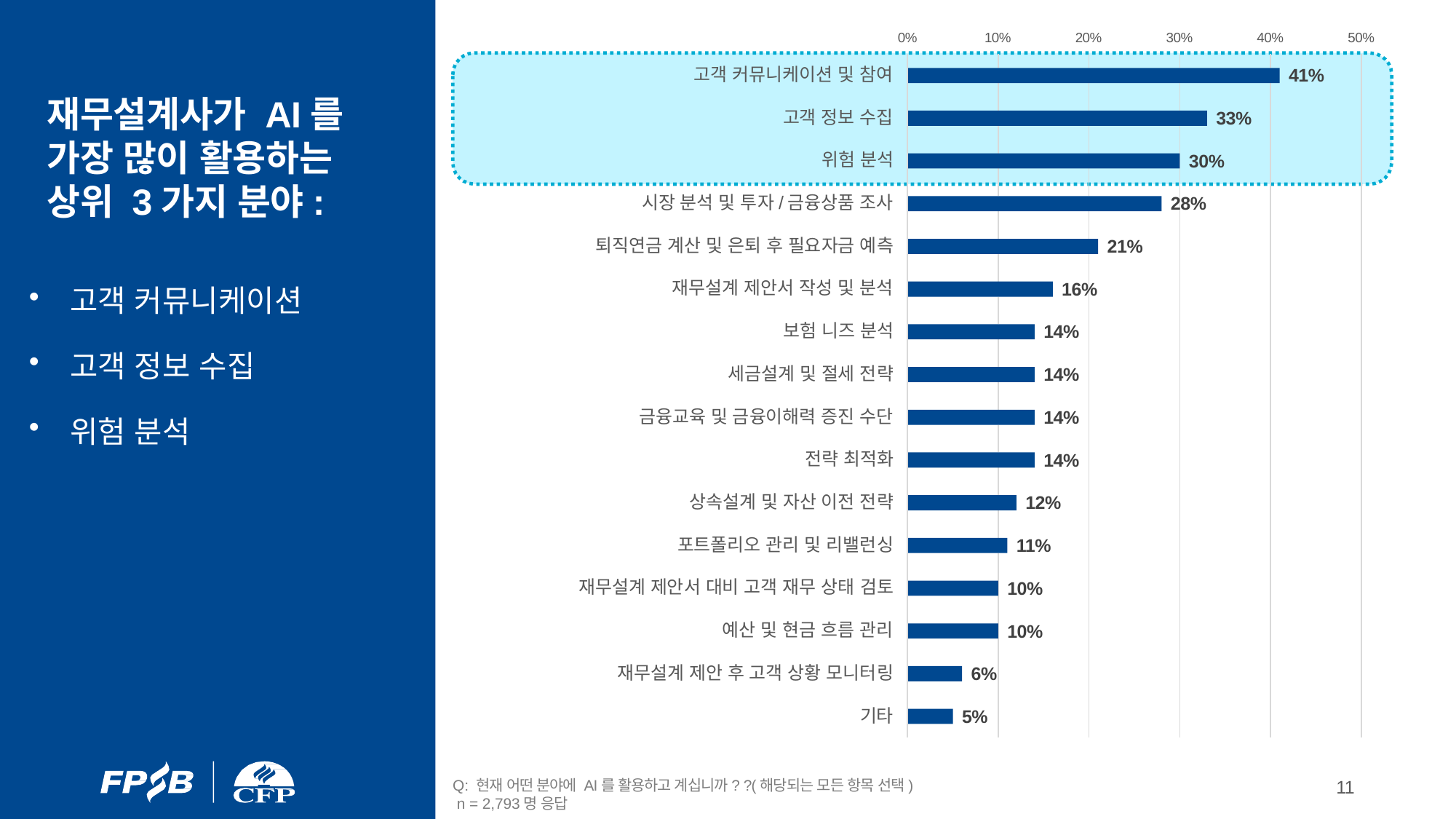

0%
10%
20%
30%
40%
50%

고객 커뮤니케이션 및 참여
41%
재무설계사가 AI를 가장 많이 활용하는 상위 3가지 분야:
고객 정보 수집
33%
위험 분석
30%
시장 분석 및 투자/금융상품 조사
28%
퇴직연금 계산 및 은퇴 후 필요자금 예측
21%
고객 커뮤니케이션
고객 정보 수집
위험 분석
재무설계 제안서 작성 및 분석
16%
보험 니즈 분석
14%
세금설계 및 절세 전략
14%
금융교육 및 금융이해력 증진 수단
14%
전략 최적화
14%
상속설계 및 자산 이전 전략
12%
포트폴리오 관리 및 리밸런싱
11%
재무설계 제안서 대비 고객 재무 상태 검토
10%
예산 및 현금 흐름 관리
10%
재무설계 제안 후 고객 상황 모니터링
6%
기타
5%
Q: 현재 어떤 분야에 AI를 활용하고 계십니까? ?(해당되는 모든 항목 선택)
 n = 2,793명 응답
11